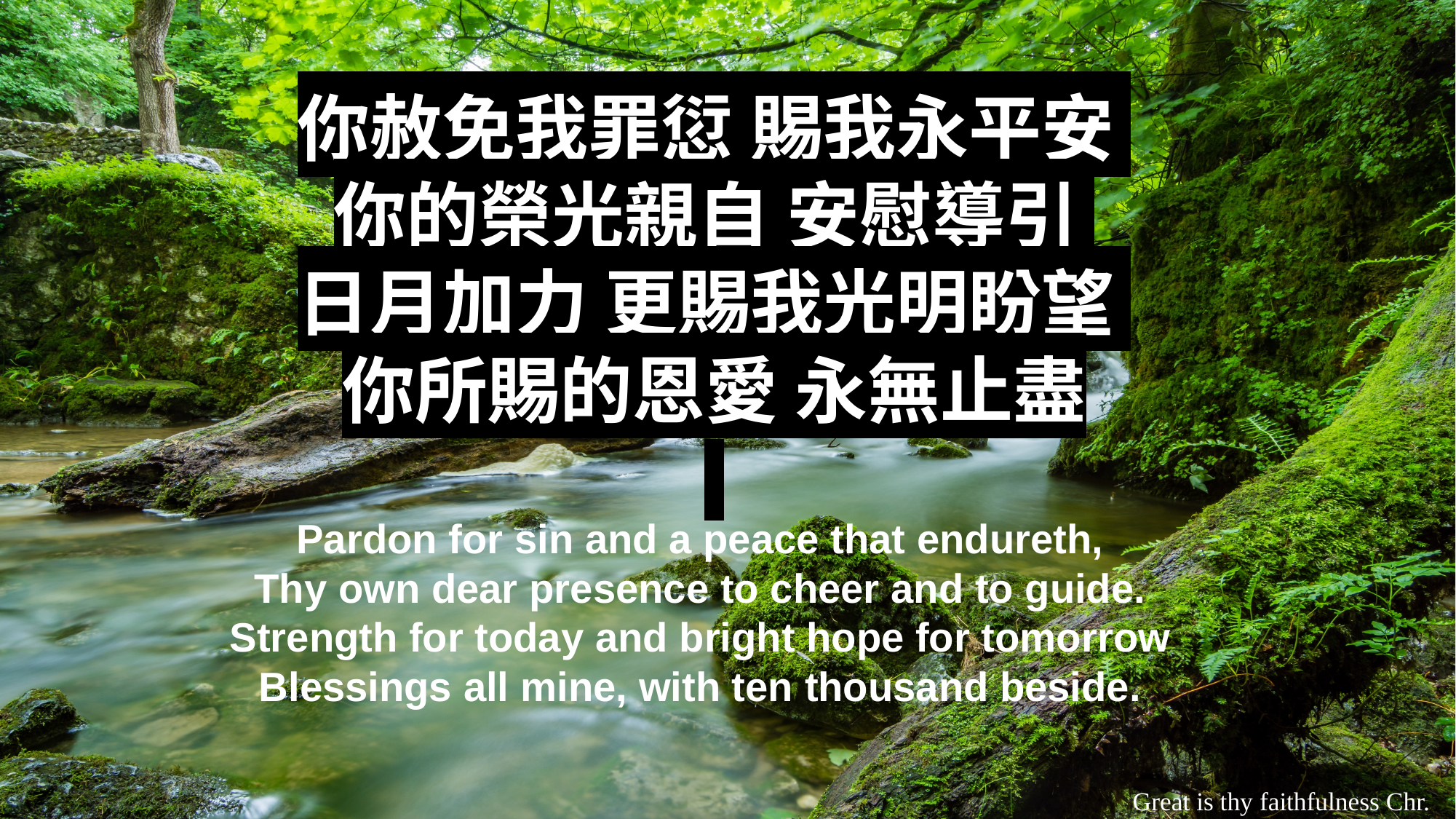

你赦免我罪愆 賜我永平安
你的榮光親自 安慰導引
日月加力 更賜我光明盼望
你所賜的恩愛 永無止盡

Pardon for sin and a peace that endureth,
Thy own dear presence to cheer and to guide.
Strength for today and bright hope for tomorrow
Blessings all mine, with ten thousand beside.

Great is thy faithfulness Chr.